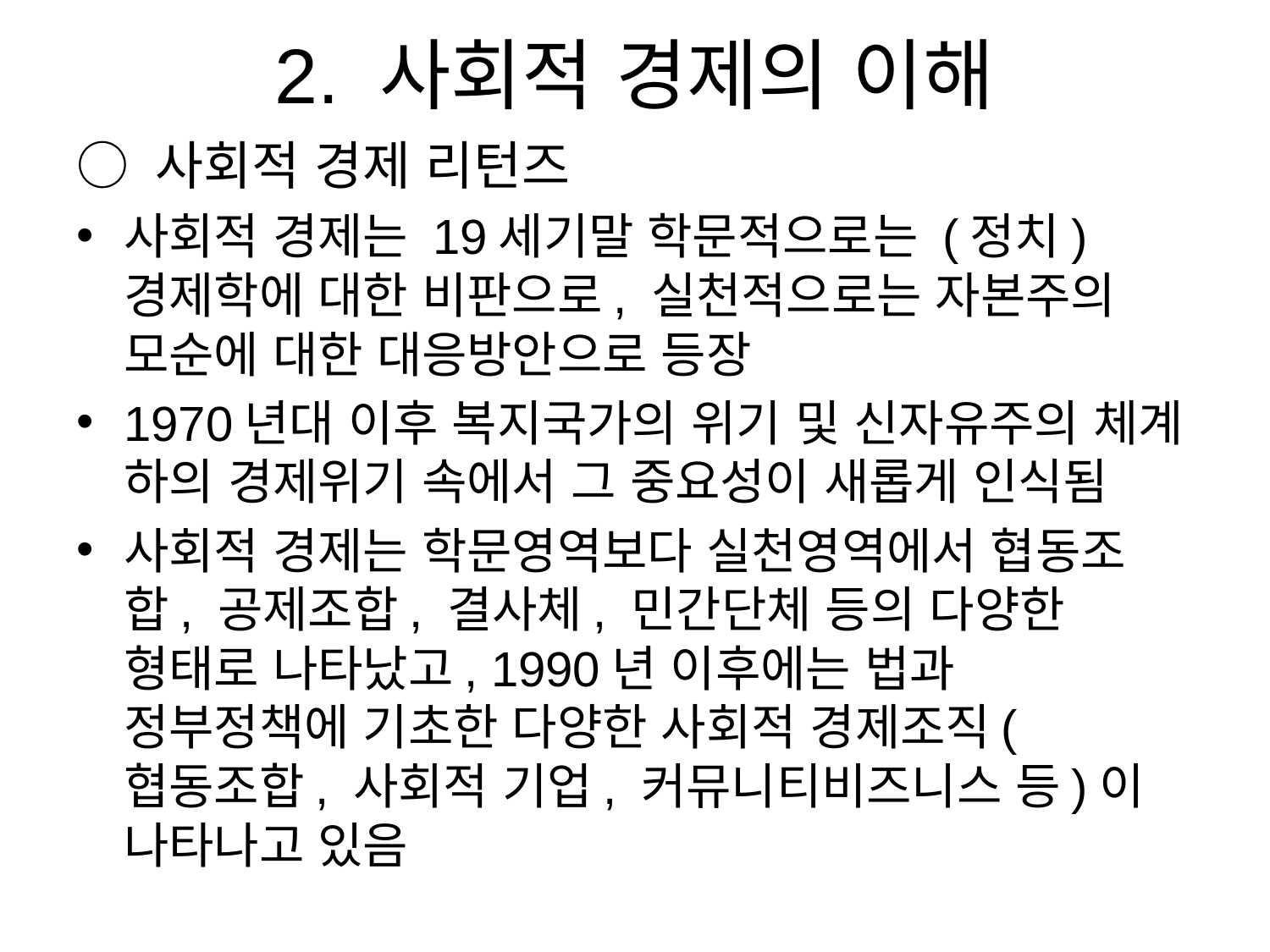

# 2. 사회적 경제의 이해
○ 사회적 경제 리턴즈
사회적 경제는 19세기말 학문적으로는 (정치)경제학에 대한 비판으로, 실천적으로는 자본주의 모순에 대한 대응방안으로 등장
1970년대 이후 복지국가의 위기 및 신자유주의 체계 하의 경제위기 속에서 그 중요성이 새롭게 인식됨
사회적 경제는 학문영역보다 실천영역에서 협동조합, 공제조합, 결사체, 민간단체 등의 다양한 형태로 나타났고, 1990년 이후에는 법과 정부정책에 기초한 다양한 사회적 경제조직(협동조합, 사회적 기업, 커뮤니티비즈니스 등)이 나타나고 있음